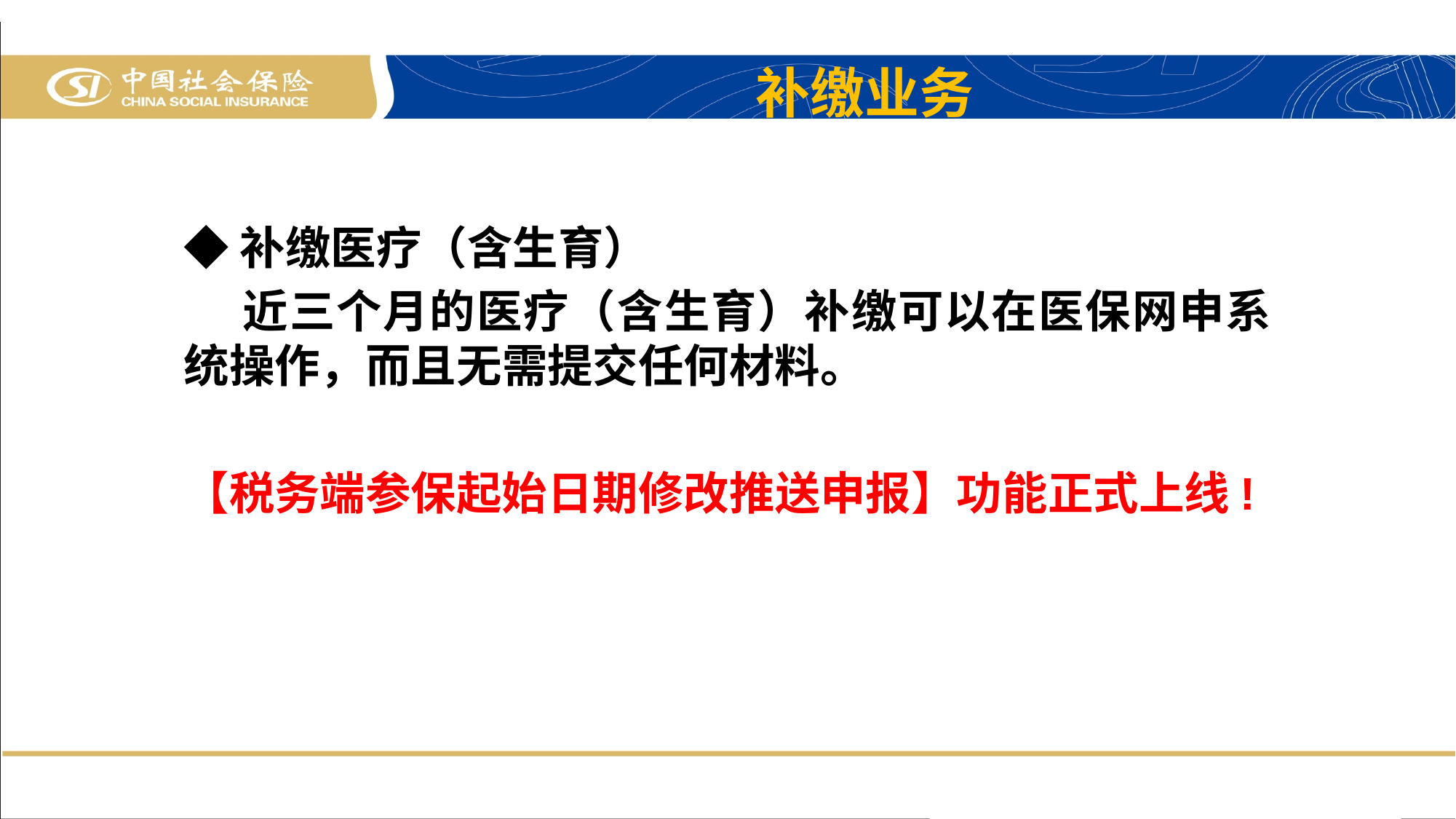

补缴业务
◆补缴医疗（含生育）
    近三个月的医疗（含生育）补缴可以在医保网申系统操作，而且无需提交任何材料。

【税务端参保起始日期修改推送申报】功能正式上线!